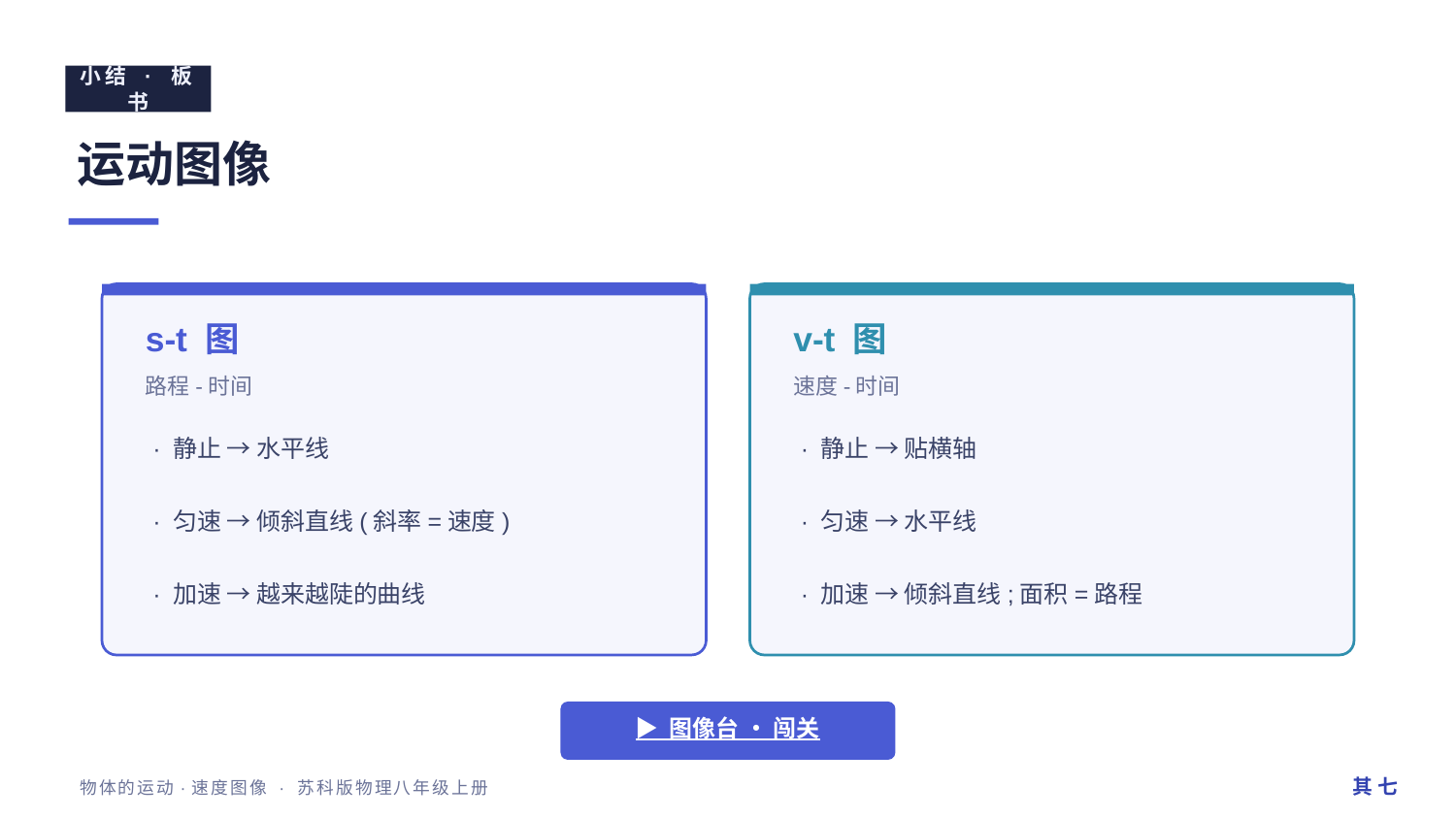

小结 · 板书

运动图像

s-t 图
v-t 图
路程-时间
速度-时间
· 静止 → 水平线
· 静止 → 贴横轴
· 匀速 → 倾斜直线(斜率=速度)
· 匀速 → 水平线
· 加速 → 越来越陡的曲线
· 加速 → 倾斜直线;面积=路程
▶  图像台 · 闯关

其 七
物体的运动·速度图像 · 苏科版物理八年级上册